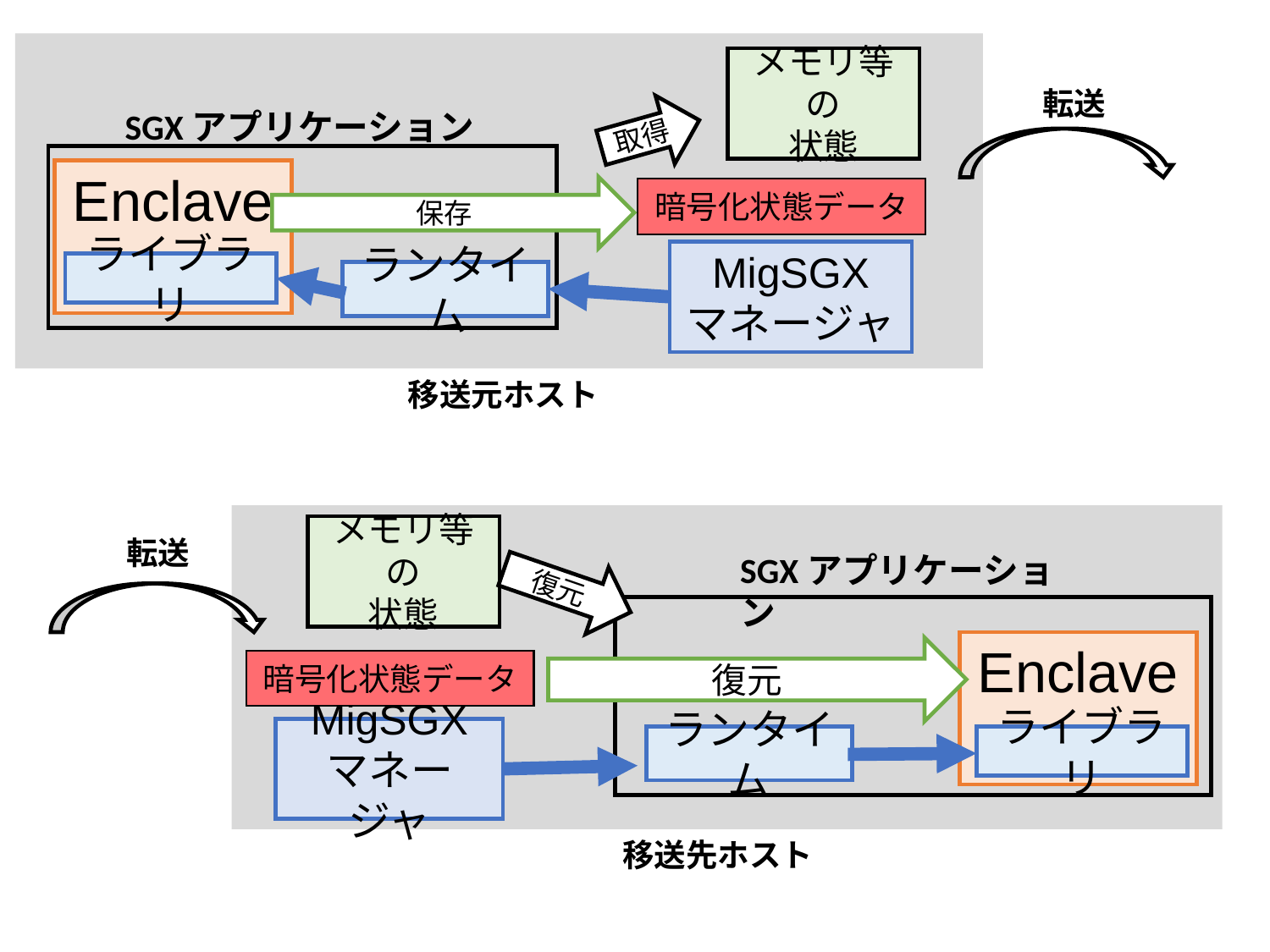

メモリ等の
状態
転送
SGXアプリケーション
取得

Enclave

保存
暗号化状態データ
MigSGX
マネージャ
ライブラリ
ランタイム
移送元ホスト

メモリ等の
状態
転送
SGXアプリケーション
復元

Enclave

復元
暗号化状態データ
MigSGX
マネージャ
ライブラリ
ランタイム
移送先ホスト